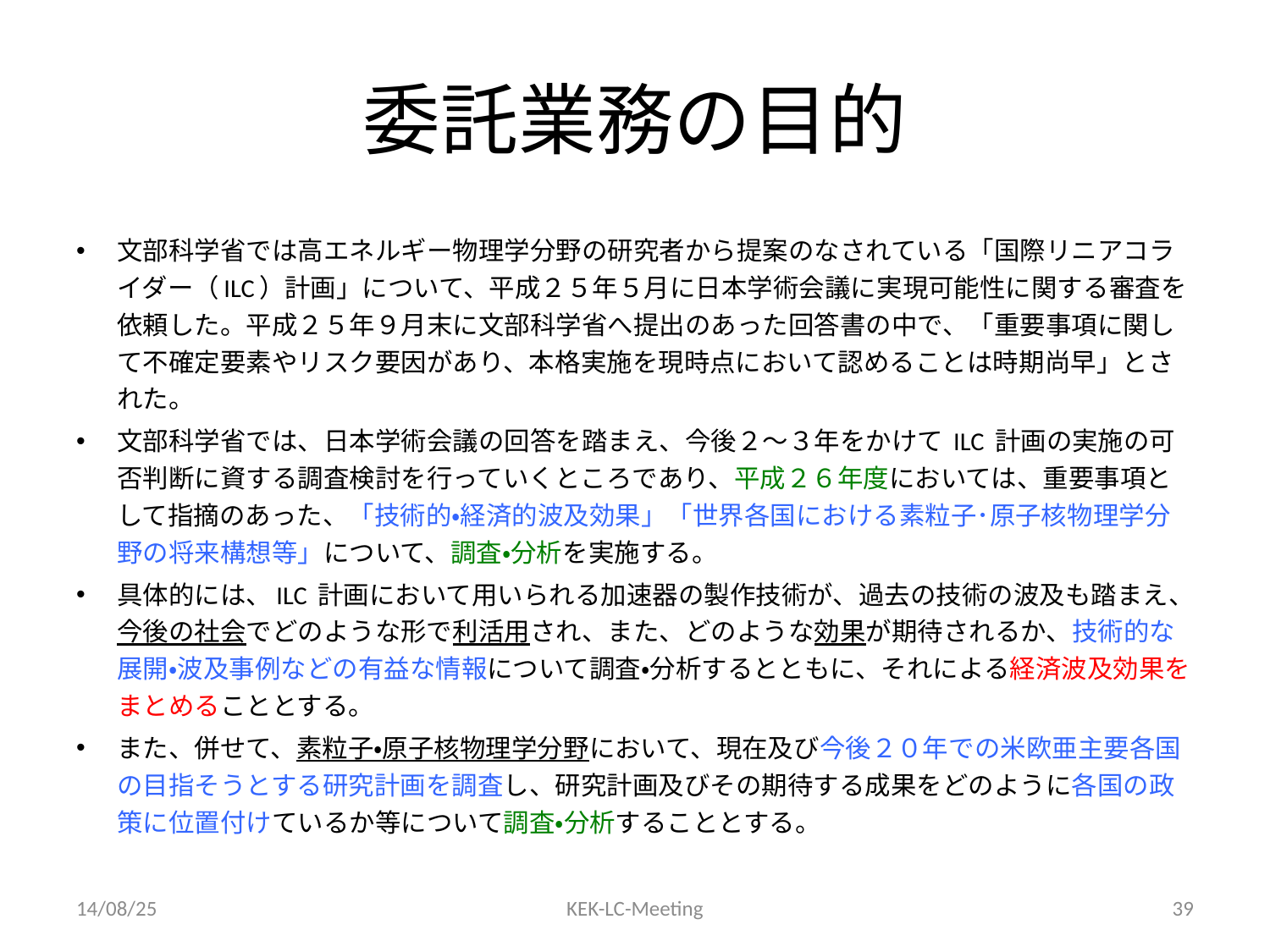

# 委託業務の目的
文部科学省では高エネルギー物理学分野の研究者から提案のなされている「国際リニアコライダー（ILC）計画」について、平成２５年５月に日本学術会議に実現可能性に関する審査を依頼した。平成２５年９月末に文部科学省へ提出のあった回答書の中で、「重要事項に関して不確定要素やリスク要因があり、本格実施を現時点において認めることは時期尚早」とされた。
文部科学省では、日本学術会議の回答を踏まえ、今後２～３年をかけて ILC 計画の実施の可否判断に資する調査検討を行っていくところであり、平成２６年度においては、重要事項として指摘のあった、「技術的・経済的波及効果」「世界各国における素粒子･原子核物理学分野の将来構想等」について、調査・分析を実施する。
具体的には、ILC 計画において用いられる加速器の製作技術が、過去の技術の波及も踏まえ、今後の社会でどのような形で利活用され、また、どのような効果が期待されるか、技術的な展開・波及事例などの有益な情報について調査・分析するとともに、それによる経済波及効果をまとめることとする。
また、併せて、素粒子・原子核物理学分野において、現在及び今後２０年での米欧亜主要各国の目指そうとする研究計画を調査し、研究計画及びその期待する成果をどのように各国の政策に位置付けているか等について調査・分析することとする。

14/08/25
KEK-LC-Meeting
39